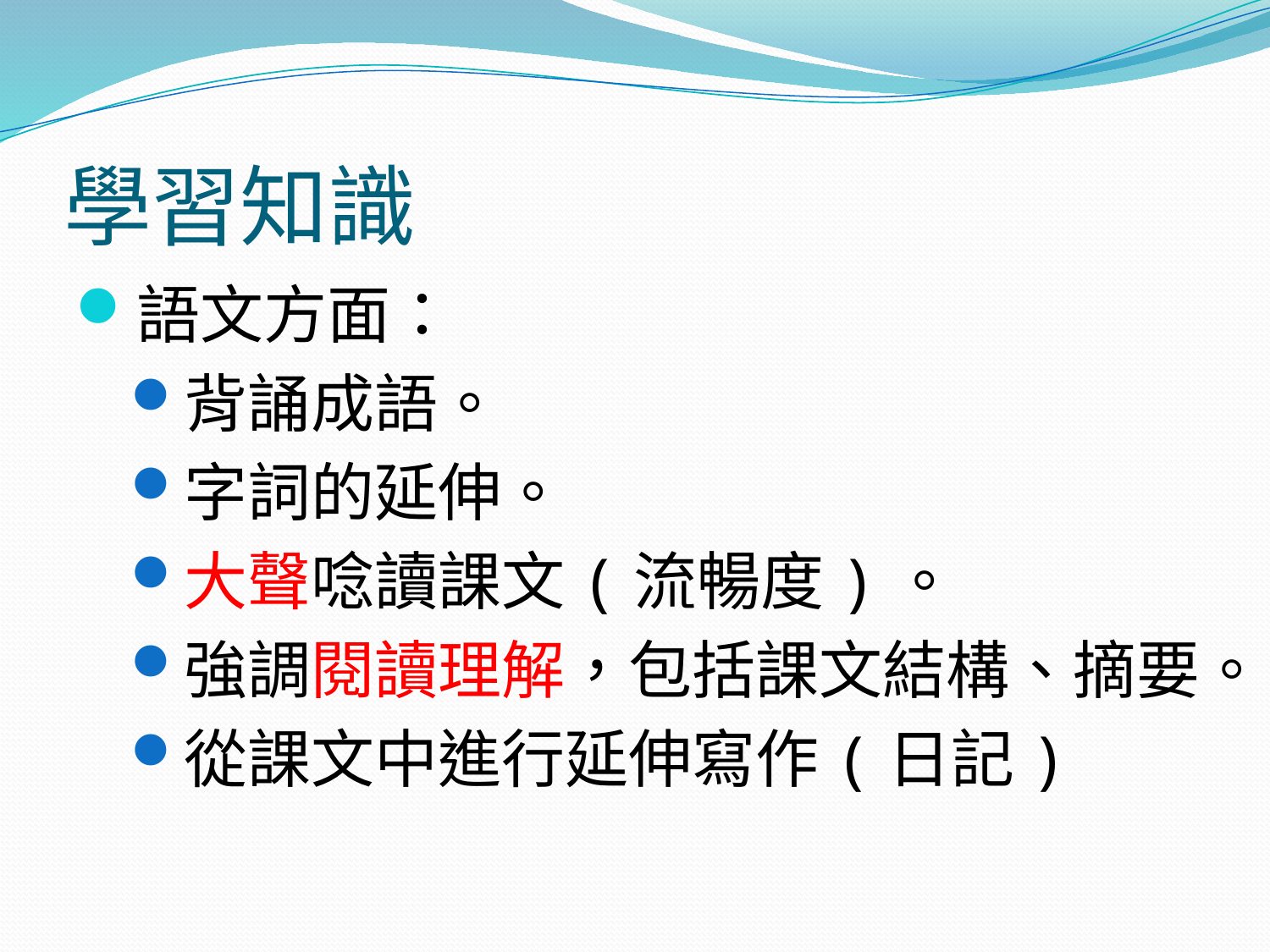

# 學習知識
語文方面：
背誦成語。
字詞的延伸。
大聲唸讀課文(流暢度)。
強調閱讀理解，包括課文結構、摘要。
從課文中進行延伸寫作(日記)